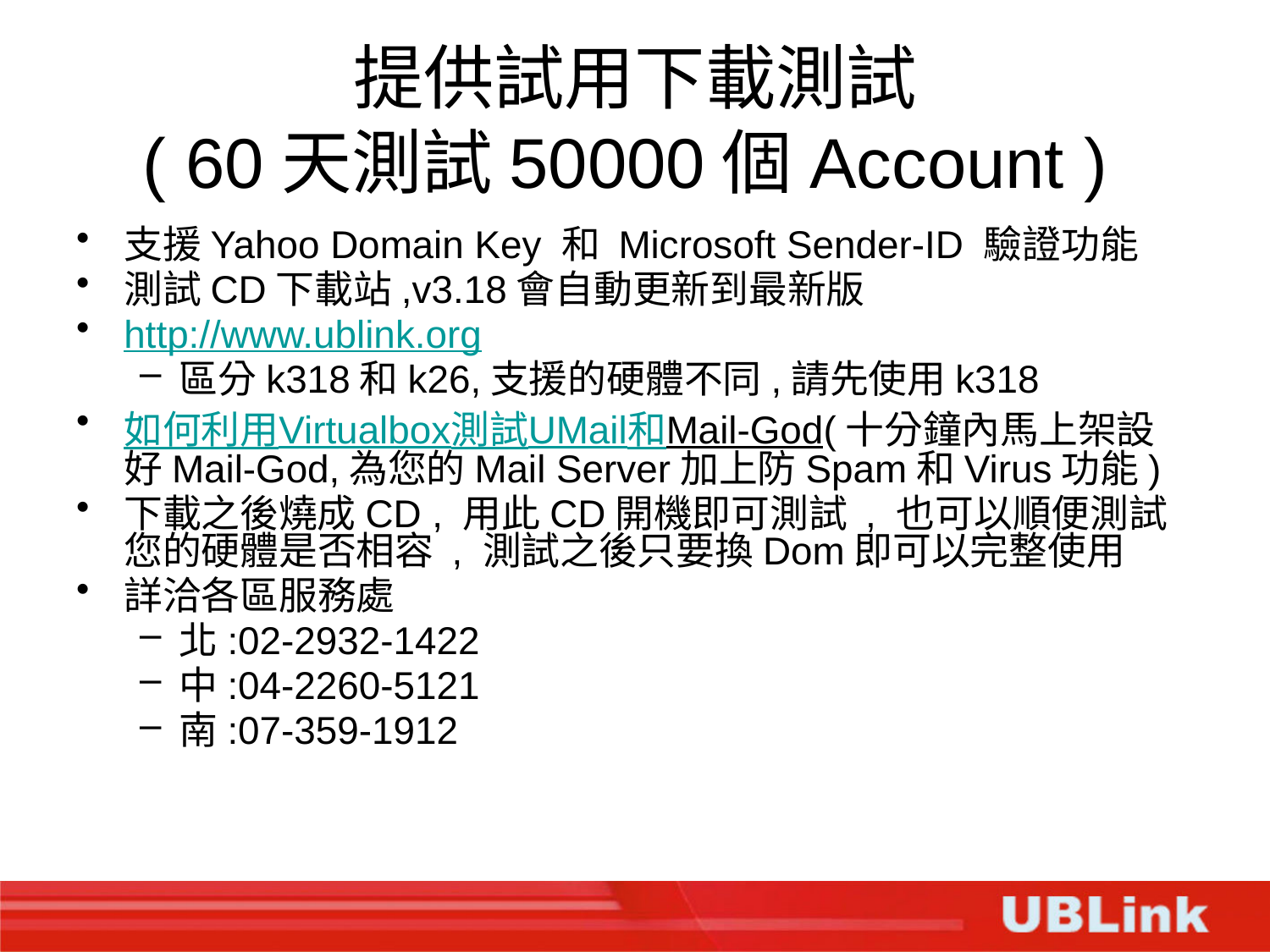

# 提供試用下載測試 ( 60天測試50000個Account )
支援Yahoo Domain Key 和 Microsoft Sender-ID 驗證功能
測試CD下載站,v3.18會自動更新到最新版
http://www.ublink.org
區分k318和k26,支援的硬體不同,請先使用k318
如何利用Virtualbox測試UMail和Mail-God(十分鐘內馬上架設好Mail-God,為您的Mail Server加上防Spam和Virus功能)
下載之後燒成CD , 用此CD開機即可測試 , 也可以順便測試您的硬體是否相容 , 測試之後只要換Dom即可以完整使用
詳洽各區服務處
北:02-2932-1422
中:04-2260-5121
南:07-359-1912